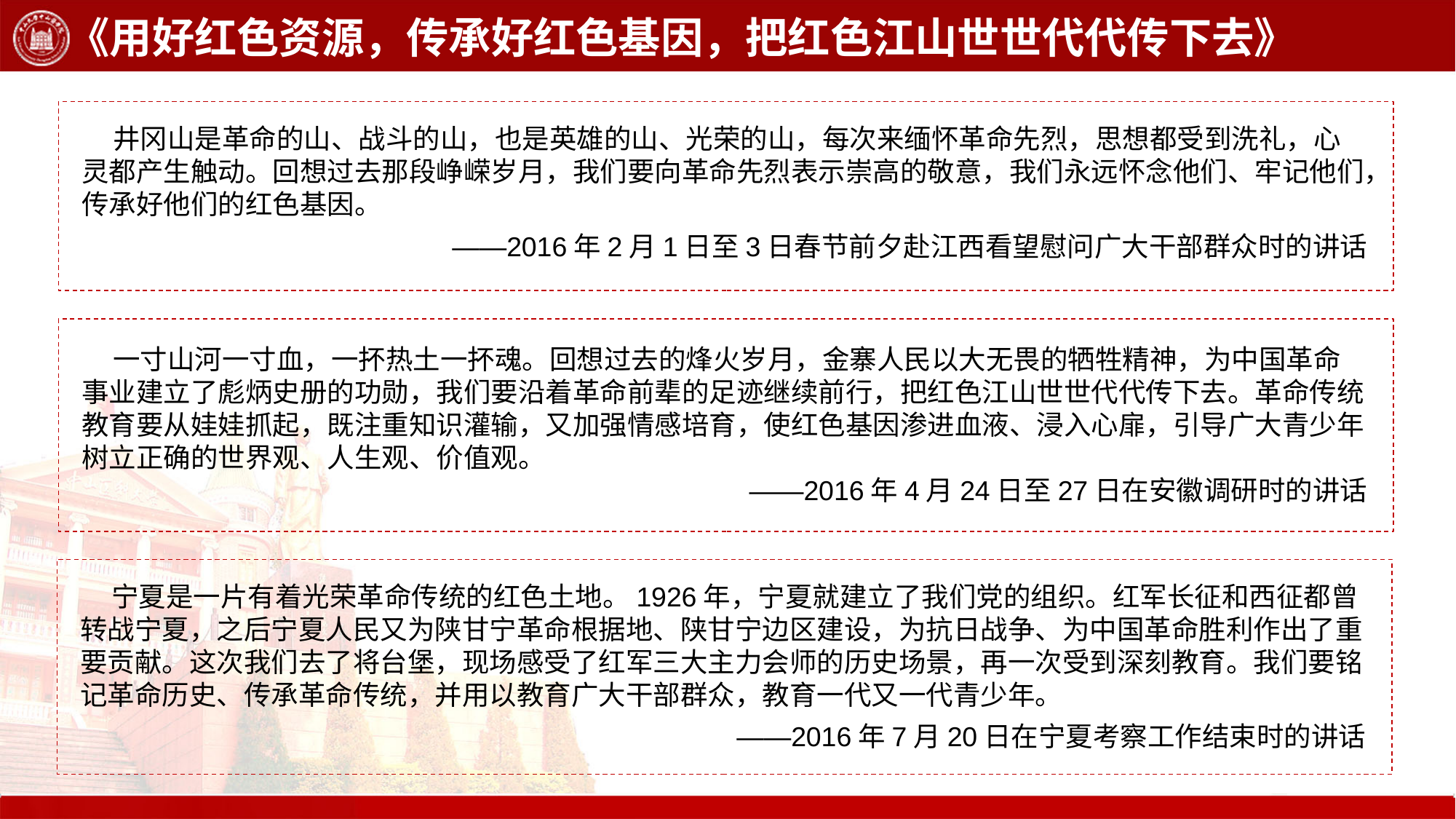

《用好红色资源，传承好红色基因，把红色江山世世代代传下去》

    井冈山是革命的山、战斗的山，也是英雄的山、光荣的山，每次来缅怀革命先烈，思想都受到洗礼，心灵都产生触动。回想过去那段峥嵘岁月，我们要向革命先烈表示崇高的敬意，我们永远怀念他们、牢记他们，传承好他们的红色基因。
——2016年2月1日至3日春节前夕赴江西看望慰问广大干部群众时的讲话

    一寸山河一寸血，一抔热土一抔魂。回想过去的烽火岁月，金寨人民以大无畏的牺牲精神，为中国革命事业建立了彪炳史册的功勋，我们要沿着革命前辈的足迹继续前行，把红色江山世世代代传下去。革命传统教育要从娃娃抓起，既注重知识灌输，又加强情感培育，使红色基因渗进血液、浸入心扉，引导广大青少年树立正确的世界观、人生观、价值观。
——2016年4月24日至27日在安徽调研时的讲话

    宁夏是一片有着光荣革命传统的红色土地。1926年，宁夏就建立了我们党的组织。红军长征和西征都曾转战宁夏，之后宁夏人民又为陕甘宁革命根据地、陕甘宁边区建设，为抗日战争、为中国革命胜利作出了重要贡献。这次我们去了将台堡，现场感受了红军三大主力会师的历史场景，再一次受到深刻教育。我们要铭记革命历史、传承革命传统，并用以教育广大干部群众，教育一代又一代青少年。
——2016年7月20日在宁夏考察工作结束时的讲话